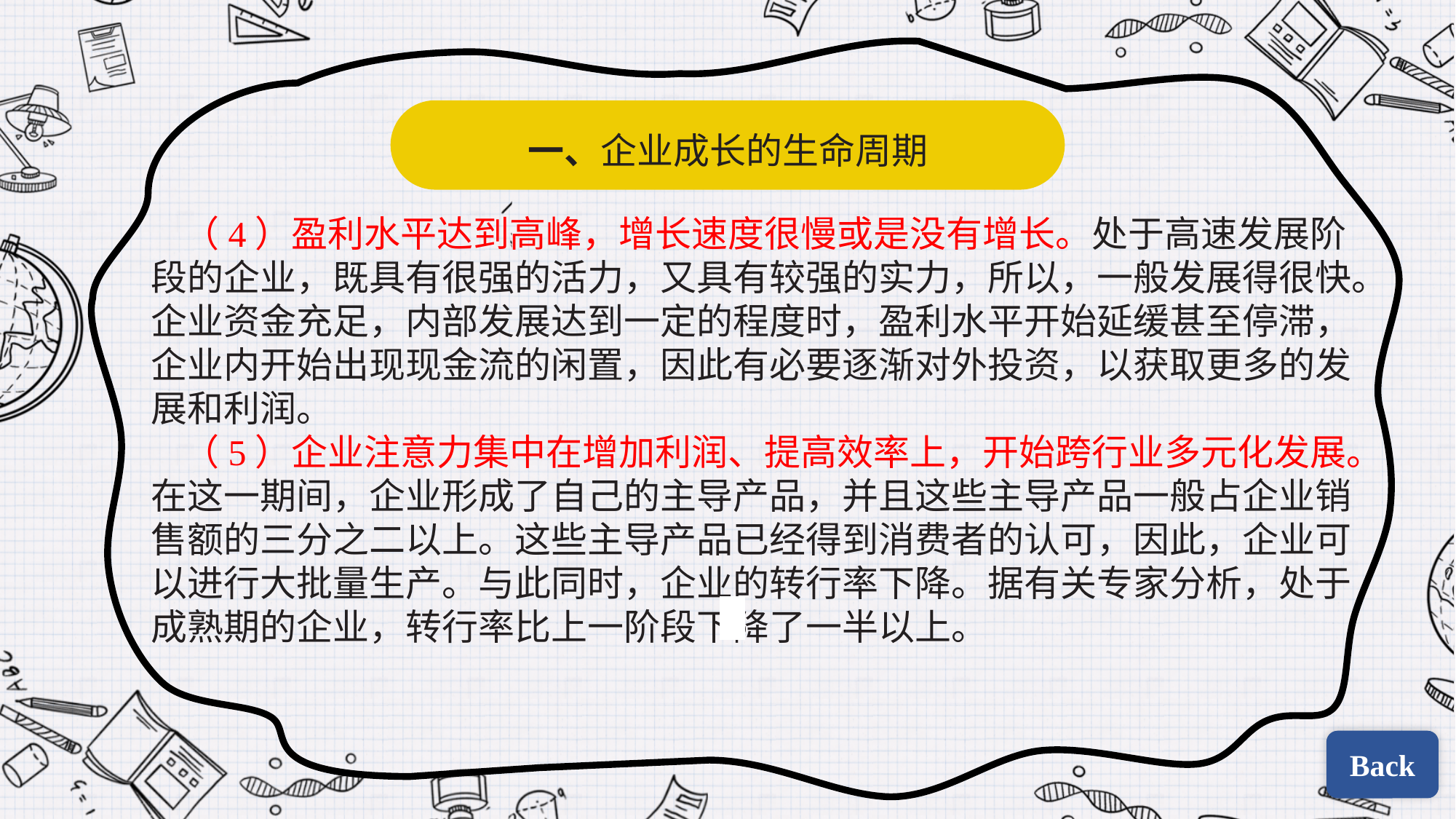

一、企业成长的生命周期
（4）盈利水平达到高峰，增长速度很慢或是没有增长。处于高速发展阶段的企业，既具有很强的活力，又具有较强的实力，所以，一般发展得很快。企业资金充足，内部发展达到一定的程度时，盈利水平开始延缓甚至停滞，企业内开始出现现金流的闲置，因此有必要逐渐对外投资，以获取更多的发展和利润。
（5）企业注意力集中在增加利润、提高效率上，开始跨行业多元化发展。在这一期间，企业形成了自己的主导产品，并且这些主导产品一般占企业销售额的三分之二以上。这些主导产品已经得到消费者的认可，因此，企业可以进行大批量生产。与此同时，企业的转行率下降。据有关专家分析，处于成熟期的企业，转行率比上一阶段下降了一半以上。
|  |  |
| --- | --- |
|  |  |

Back
Back